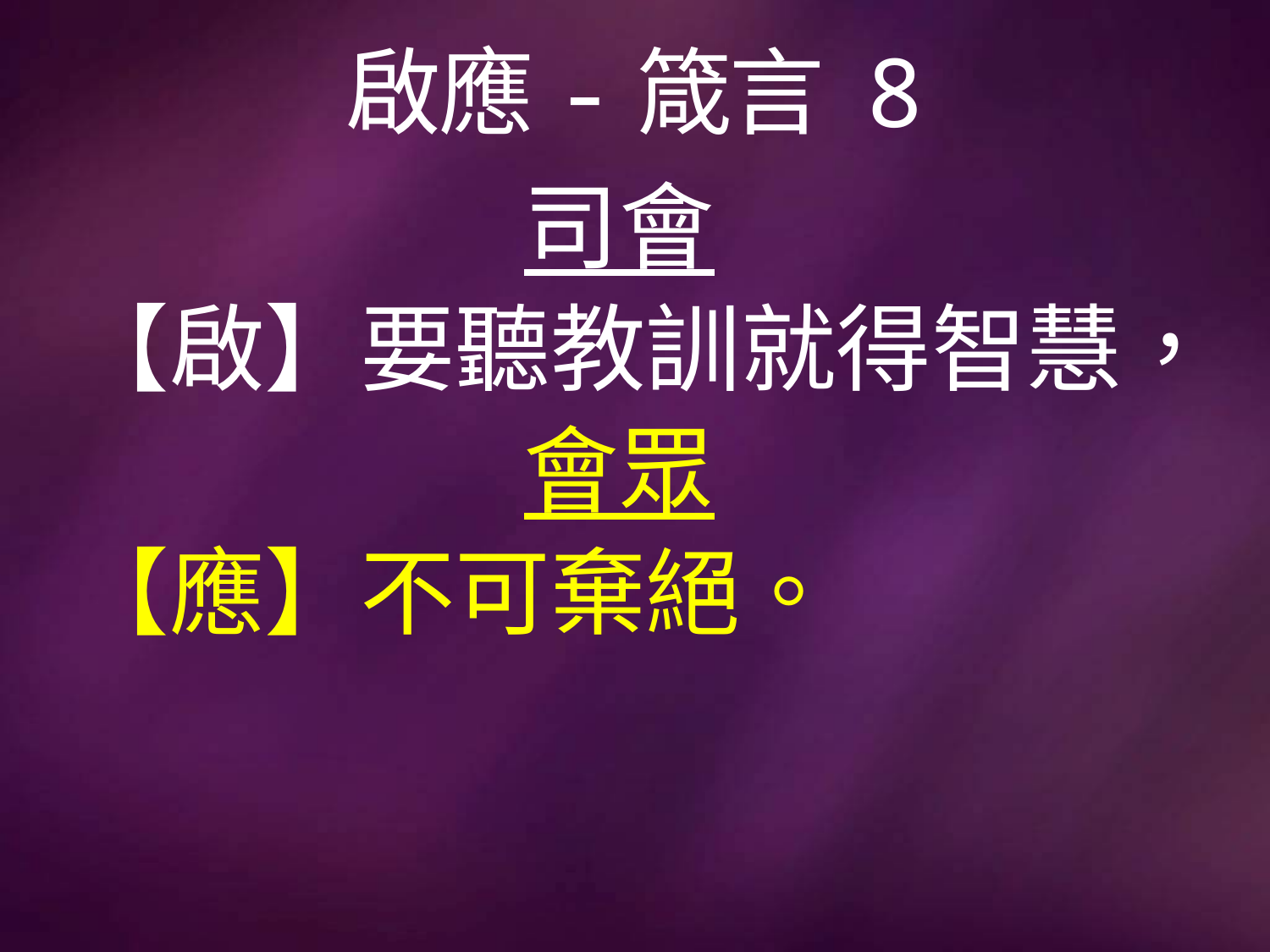

# 啟應-箴言 8
司會
【啟】要聽教訓就得智慧，
會眾
【應】不可棄絕。